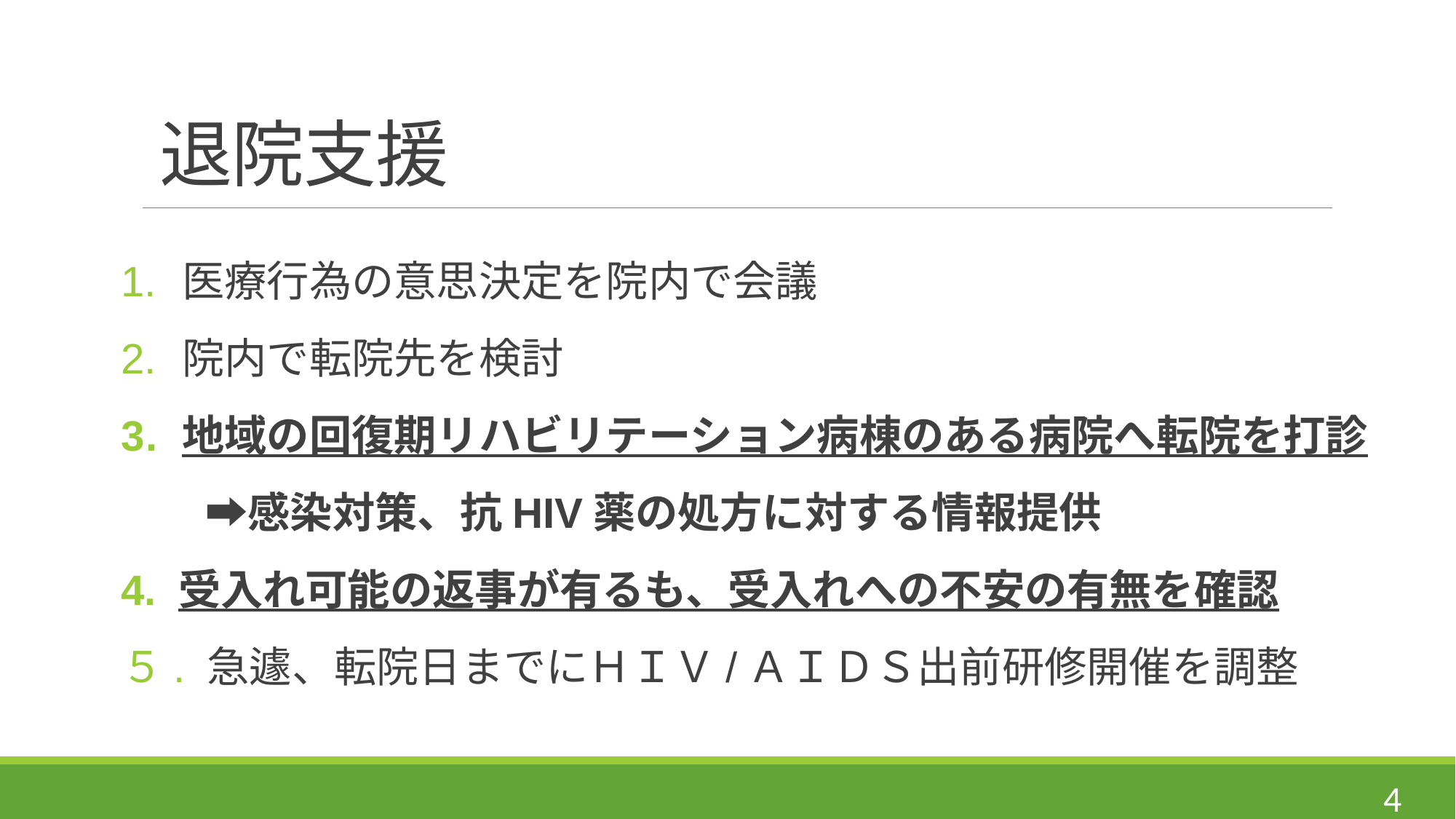

# 退院支援
医療行為の意思決定を院内で会議
院内で転院先を検討
地域の回復期リハビリテーション病棟のある病院へ転院を打診
　　➡感染対策、抗HIV薬の処方に対する情報提供
4. 受入れ可能の返事が有るも、受入れへの不安の有無を確認
５. 急遽、転院日までにＨＩＶ/ＡＩＤＳ出前研修開催を調整
4